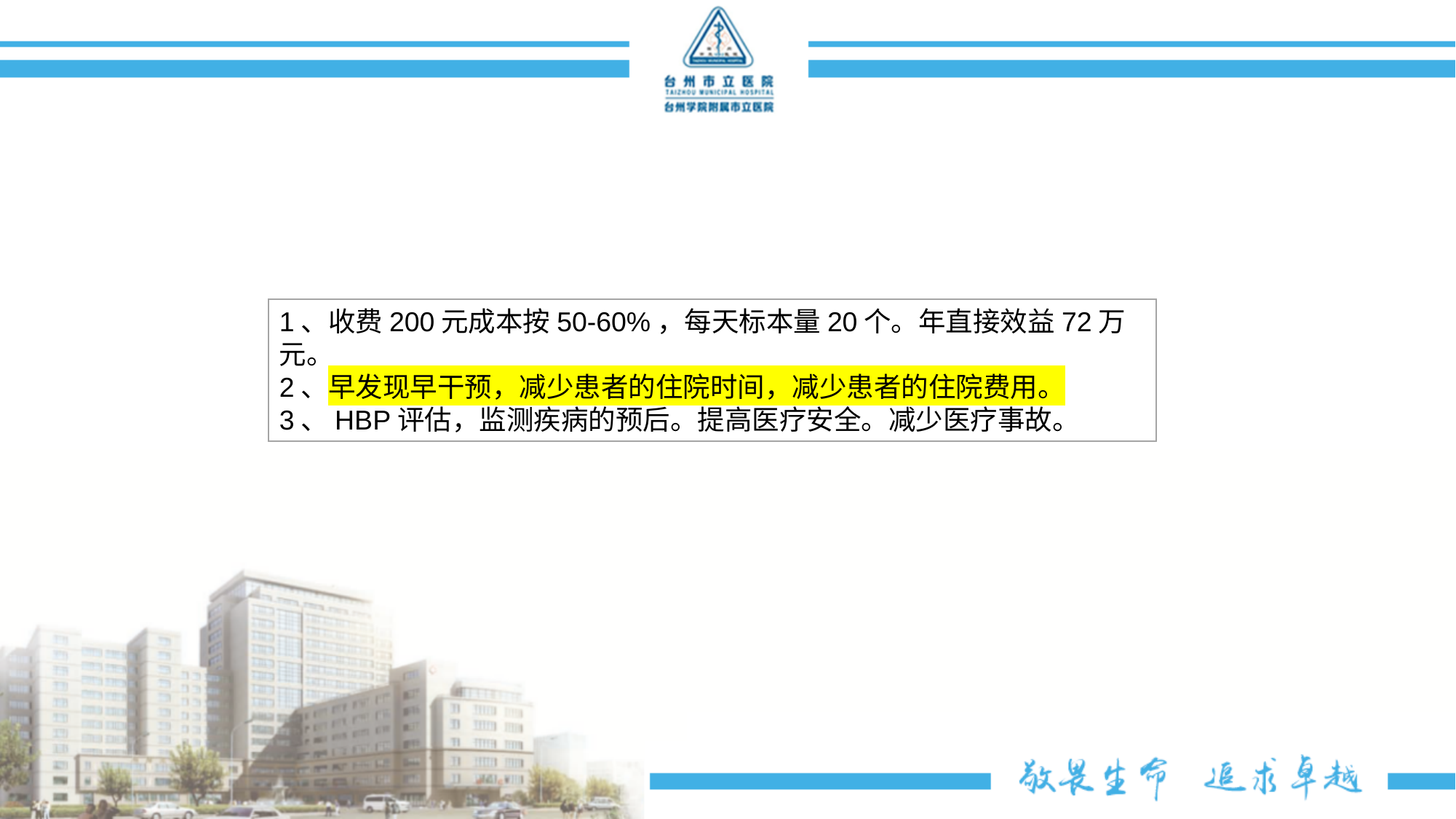

1、收费200元成本按50-60%，每天标本量20个。年直接效益72万元。
2、早发现早干预，减少患者的住院时间，减少患者的住院费用。
3、HBP评估，监测疾病的预后。提高医疗安全。减少医疗事故。